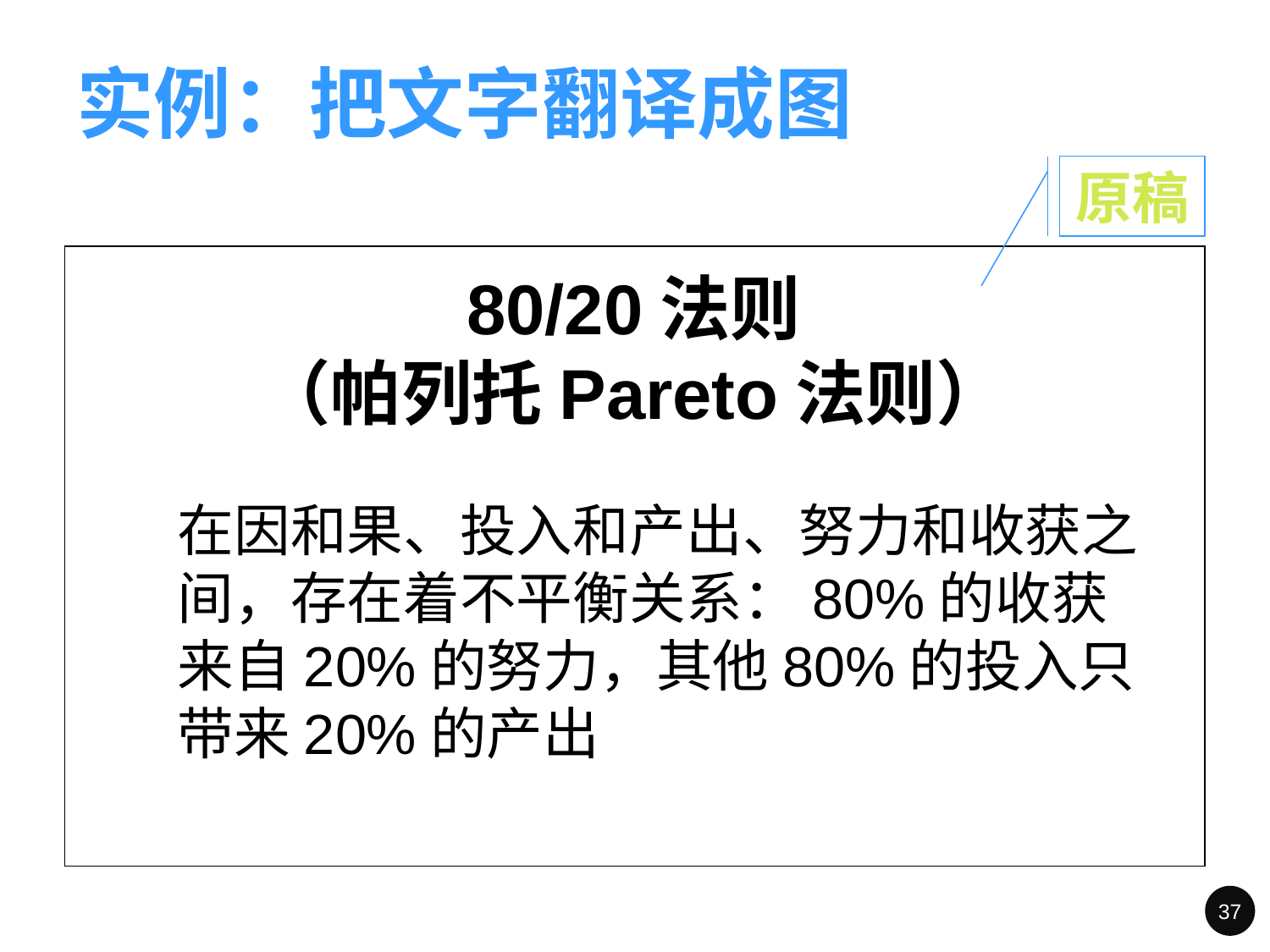

实例：把文字翻译成图
原稿

80/20法则
（帕列托Pareto法则）
在因和果、投入和产出、努力和收获之间，存在着不平衡关系：80%的收获来自20%的努力，其他80%的投入只带来20%的产出